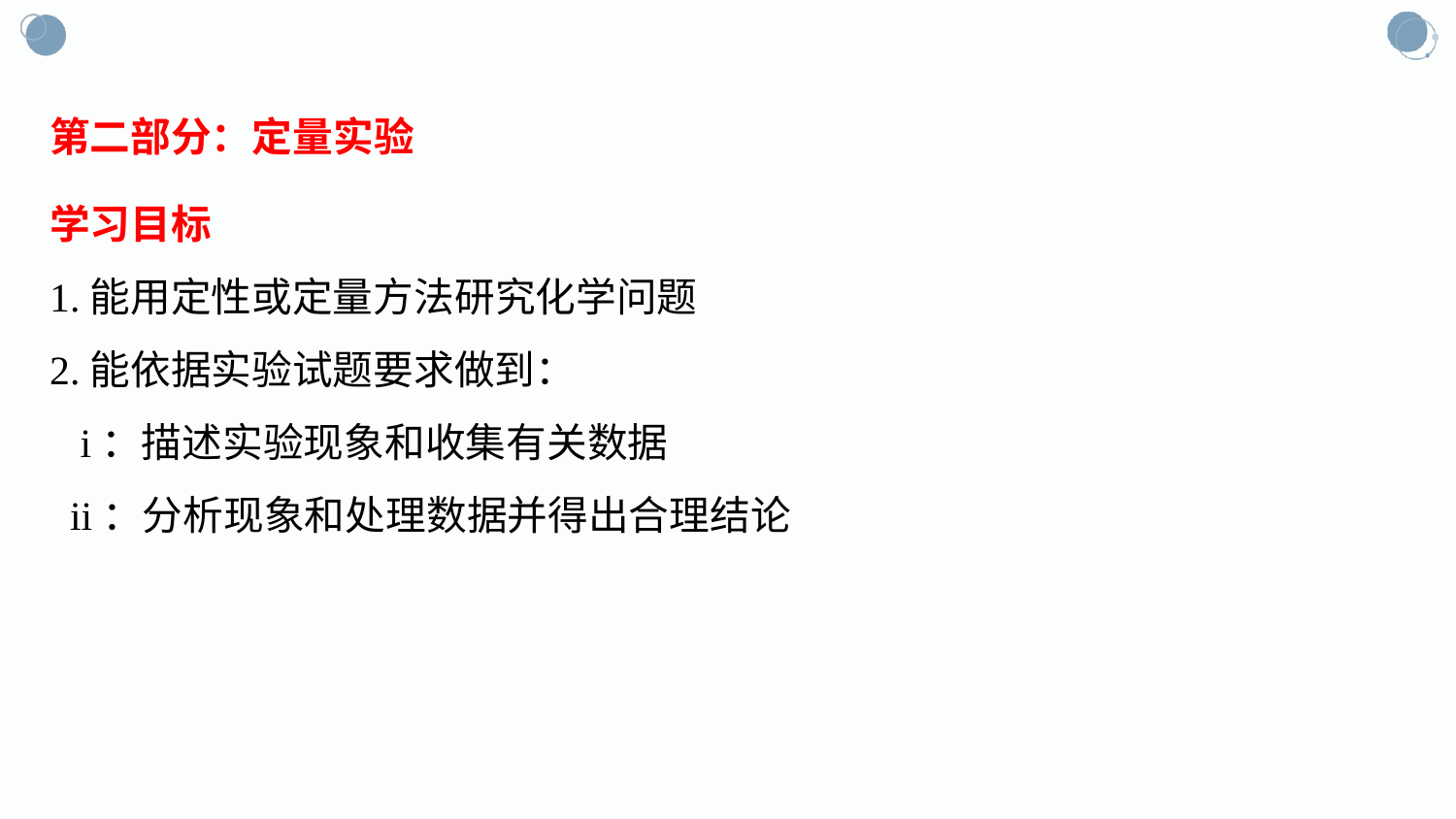

第二部分：定量实验
学习目标
1.能用定性或定量方法研究化学问题
2.能依据实验试题要求做到：
   i：描述实验现象和收集有关数据
  ii：分析现象和处理数据并得出合理结论